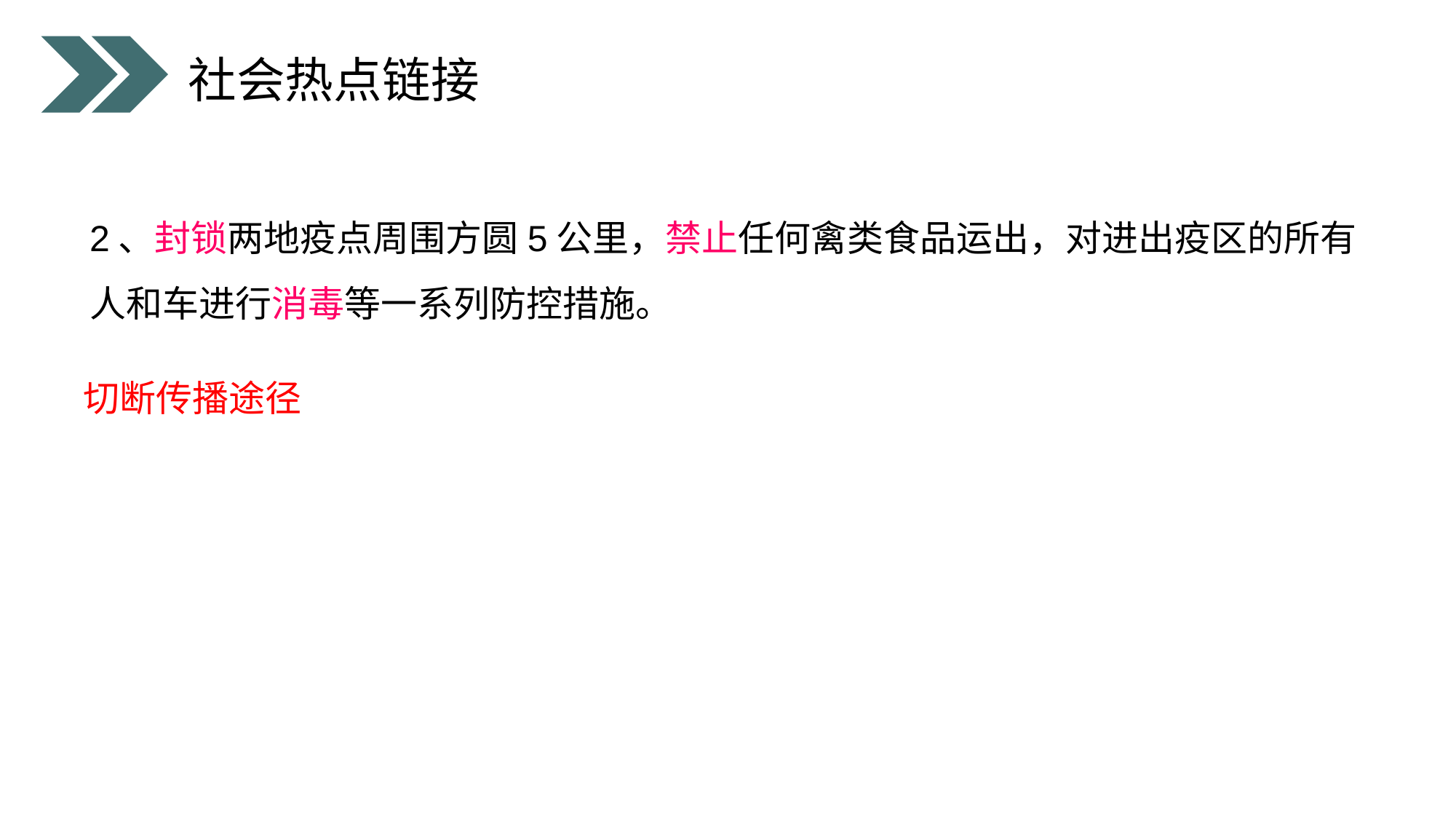

社会热点链接
2、封锁两地疫点周围方圆5公里，禁止任何禽类食品运出，对进出疫区的所有人和车进行消毒等一系列防控措施。
切断传播途径